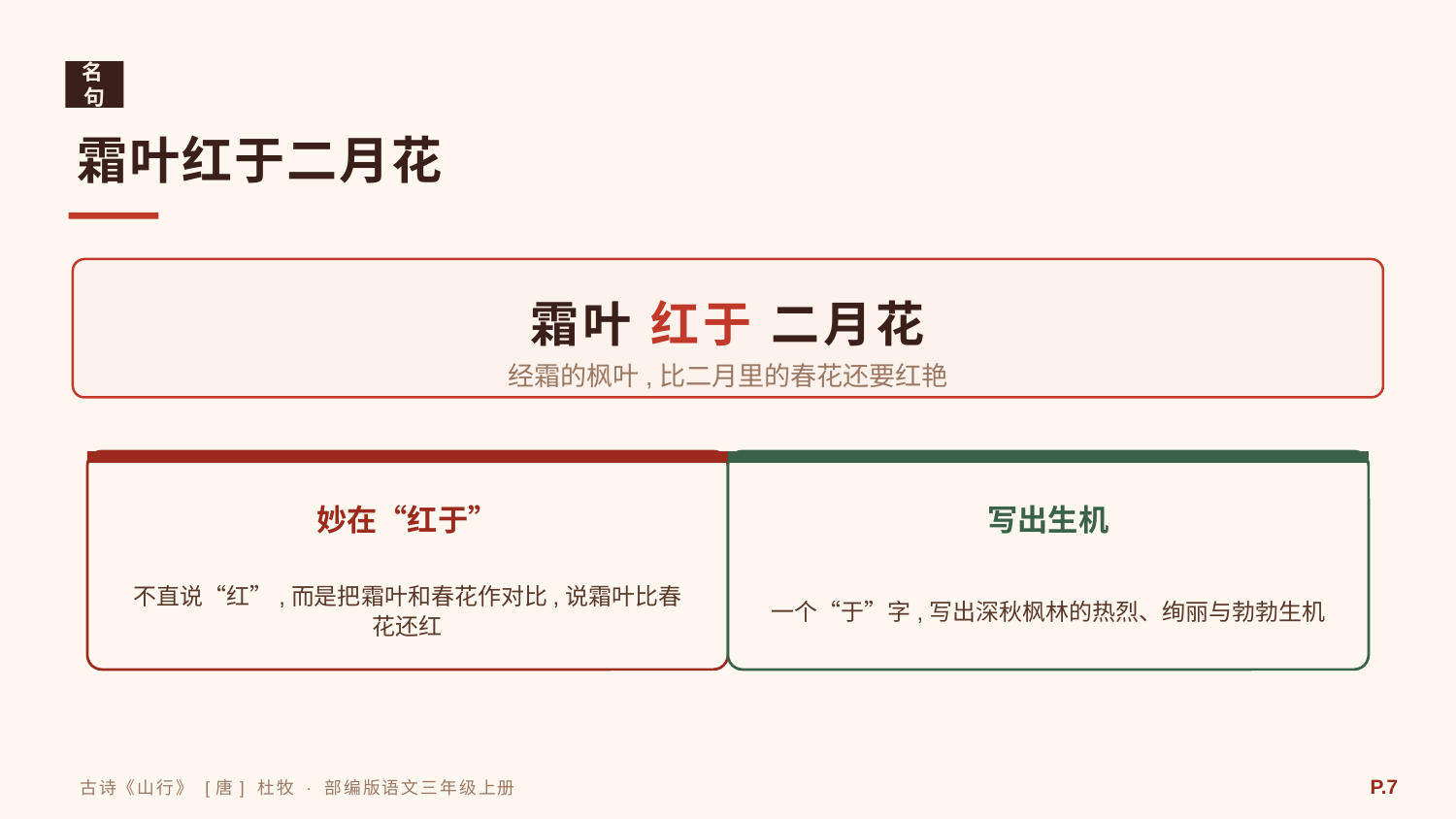

名句

霜叶红于二月花

霜叶 红于 二月花
经霜的枫叶,比二月里的春花还要红艳

妙在“红于”
写出生机
不直说“红”,而是把霜叶和春花作对比,说霜叶比春花还红
一个“于”字,写出深秋枫林的热烈、绚丽与勃勃生机
P.7
古诗《山行》 [唐] 杜牧 · 部编版语文三年级上册